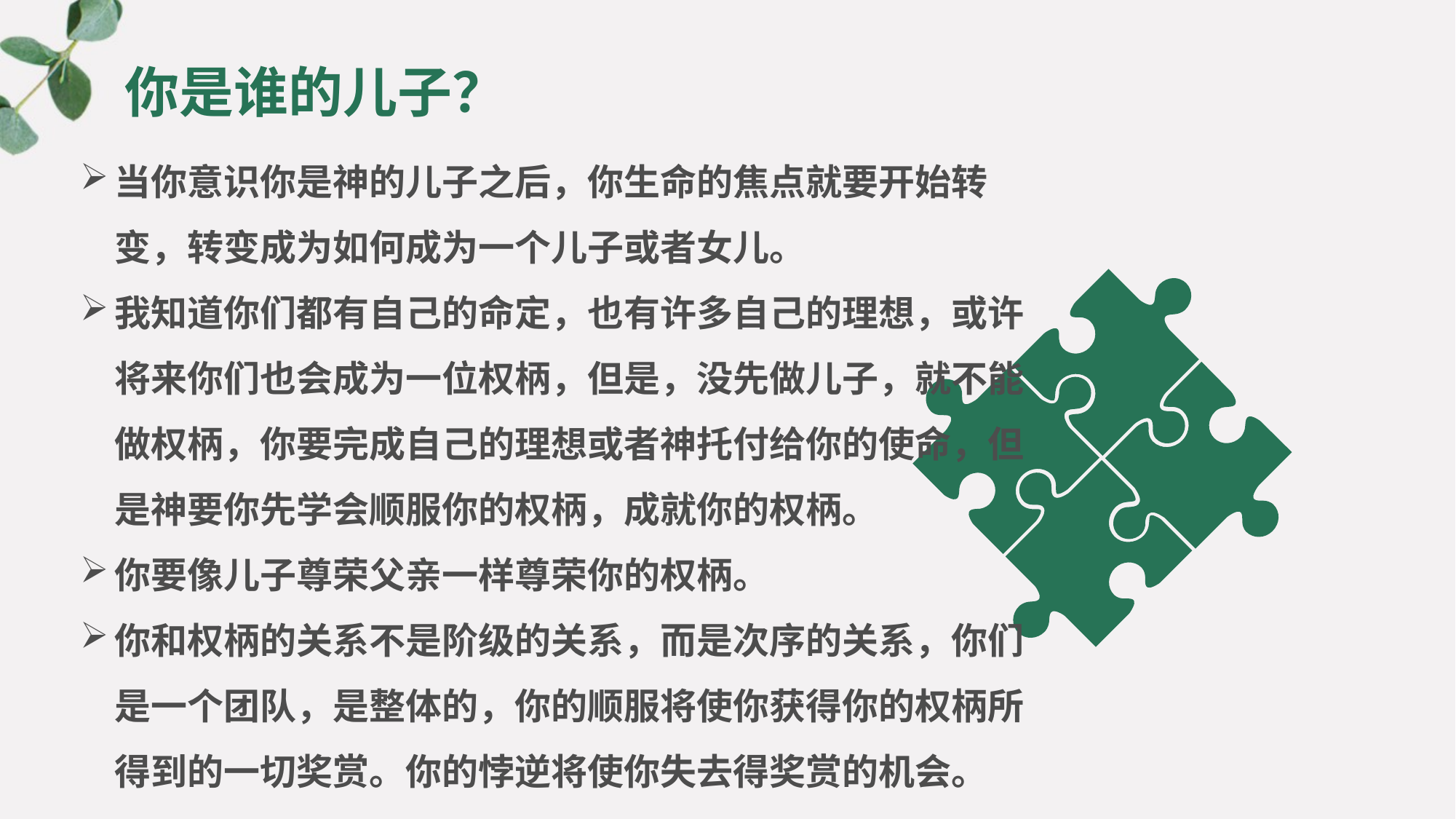

# 你是谁的儿子？

当你意识你是神的儿子之后，你生命的焦点就要开始转变，转变成为如何成为一个儿子或者女儿。
我知道你们都有自己的命定，也有许多自己的理想，或许将来你们也会成为一位权柄，但是，没先做儿子，就不能做权柄，你要完成自己的理想或者神托付给你的使命，但是神要你先学会顺服你的权柄，成就你的权柄。
你要像儿子尊荣父亲一样尊荣你的权柄。
你和权柄的关系不是阶级的关系，而是次序的关系，你们是一个团队，是整体的，你的顺服将使你获得你的权柄所得到的一切奖赏。你的悖逆将使你失去得奖赏的机会。